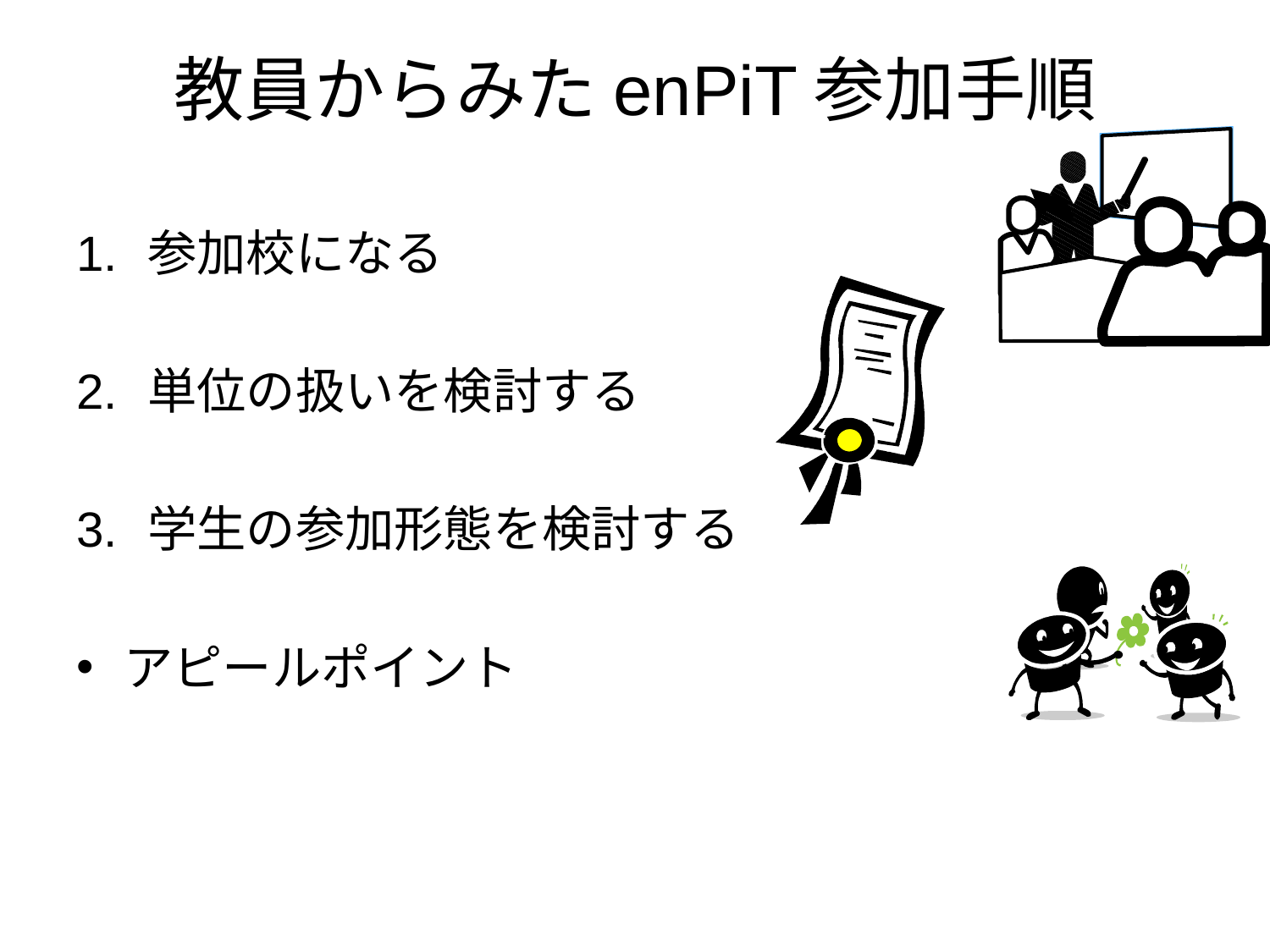

# 教員からみたenPiT参加手順

参加校になる

単位の扱いを検討する

学生の参加形態を検討する

アピールポイント